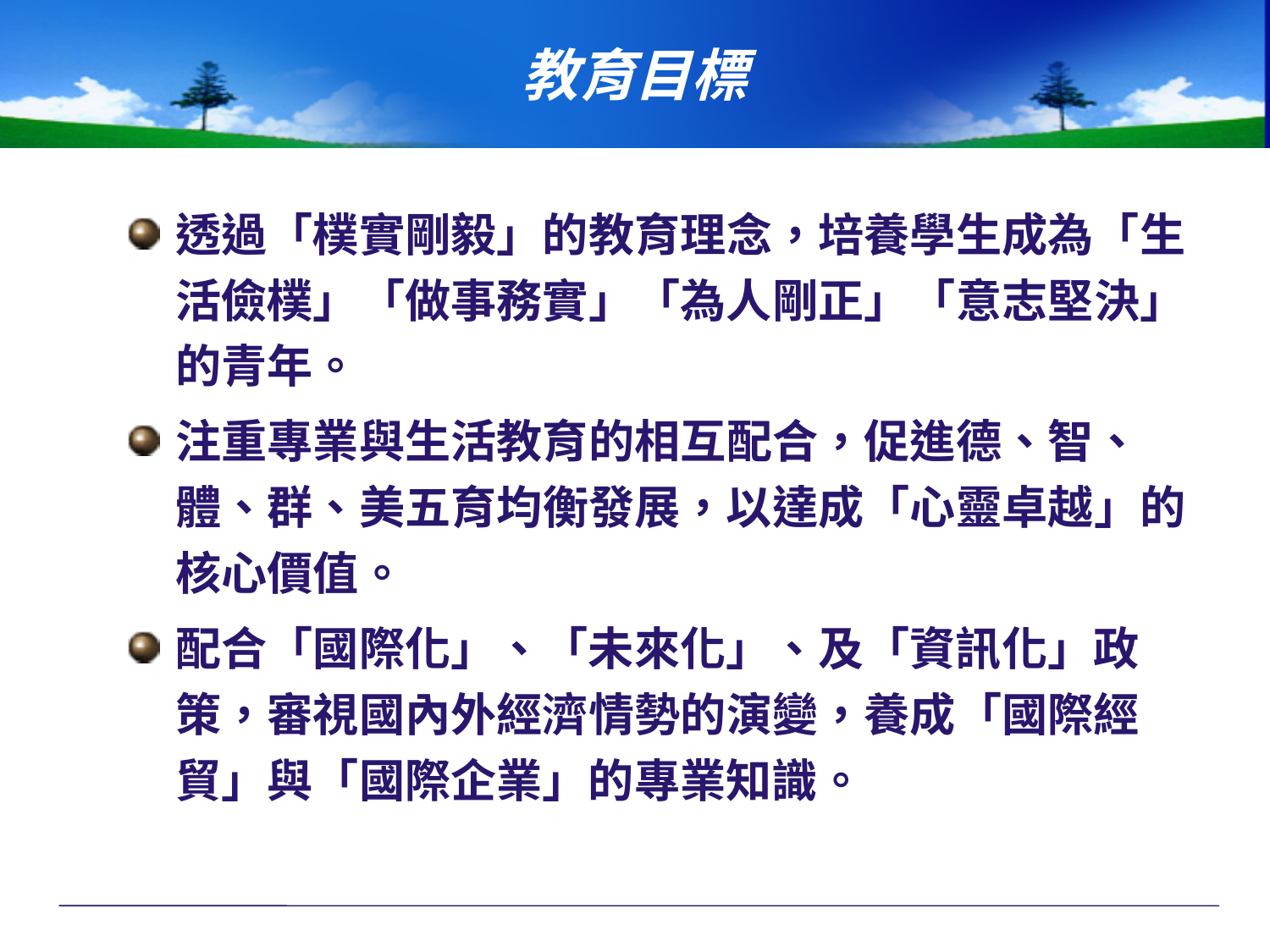

# 教育目標
透過「樸實剛毅」的教育理念，培養學生成為「生活儉樸」「做事務實」「為人剛正」「意志堅決」的青年。
注重專業與生活教育的相互配合，促進德、智、體、群、美五育均衡發展，以達成「心靈卓越」的核心價值。
配合「國際化」、「未來化」、及「資訊化」政策，審視國內外經濟情勢的演變，養成「國際經貿」與「國際企業」的專業知識。